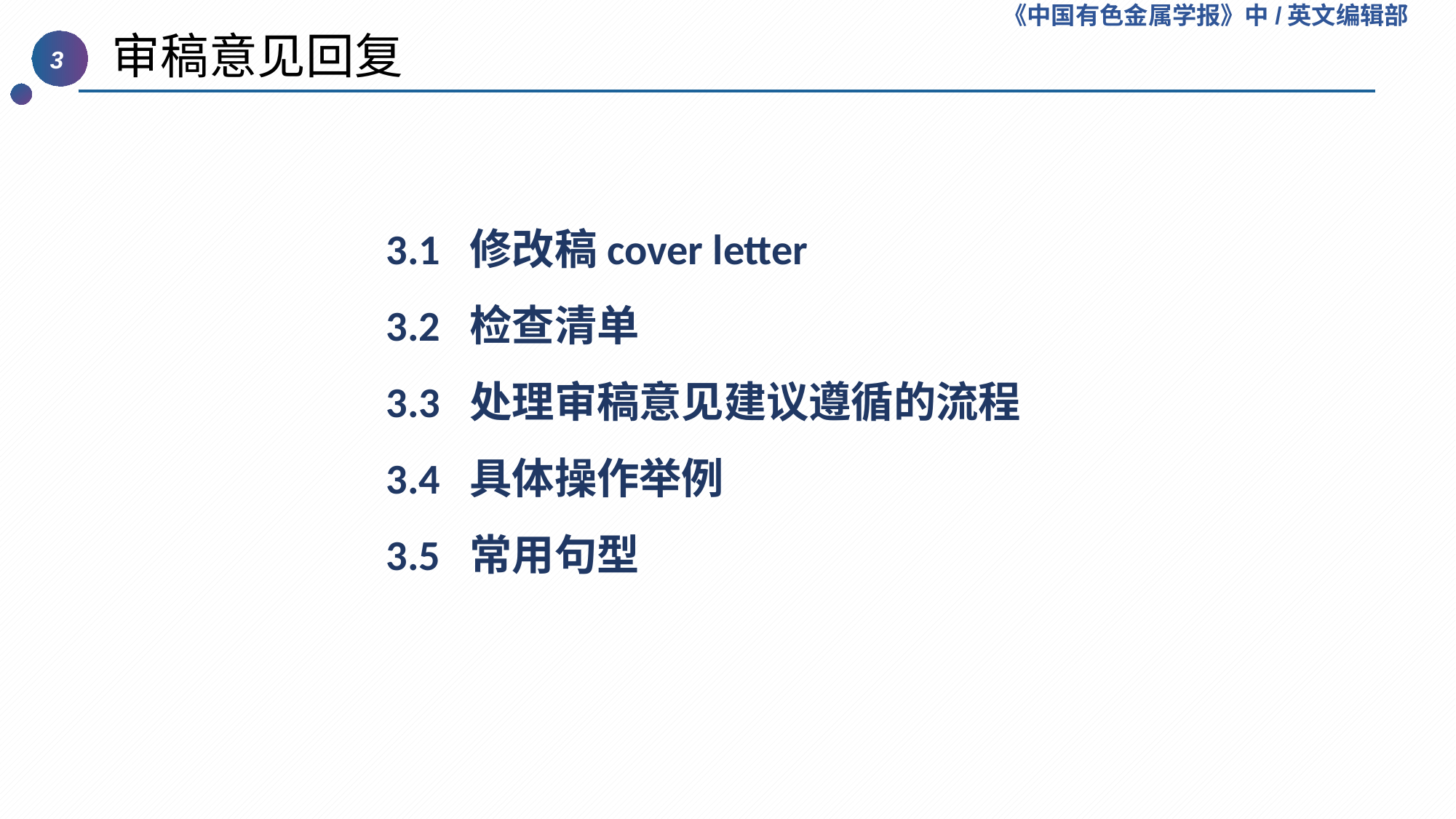

《中国有色金属学报》中/英文编辑部

      审稿意见回复

3

3.1  修改稿cover letter
3.2  检查清单
3.3  处理审稿意见建议遵循的流程
3.4  具体操作举例
3.5  常用句型